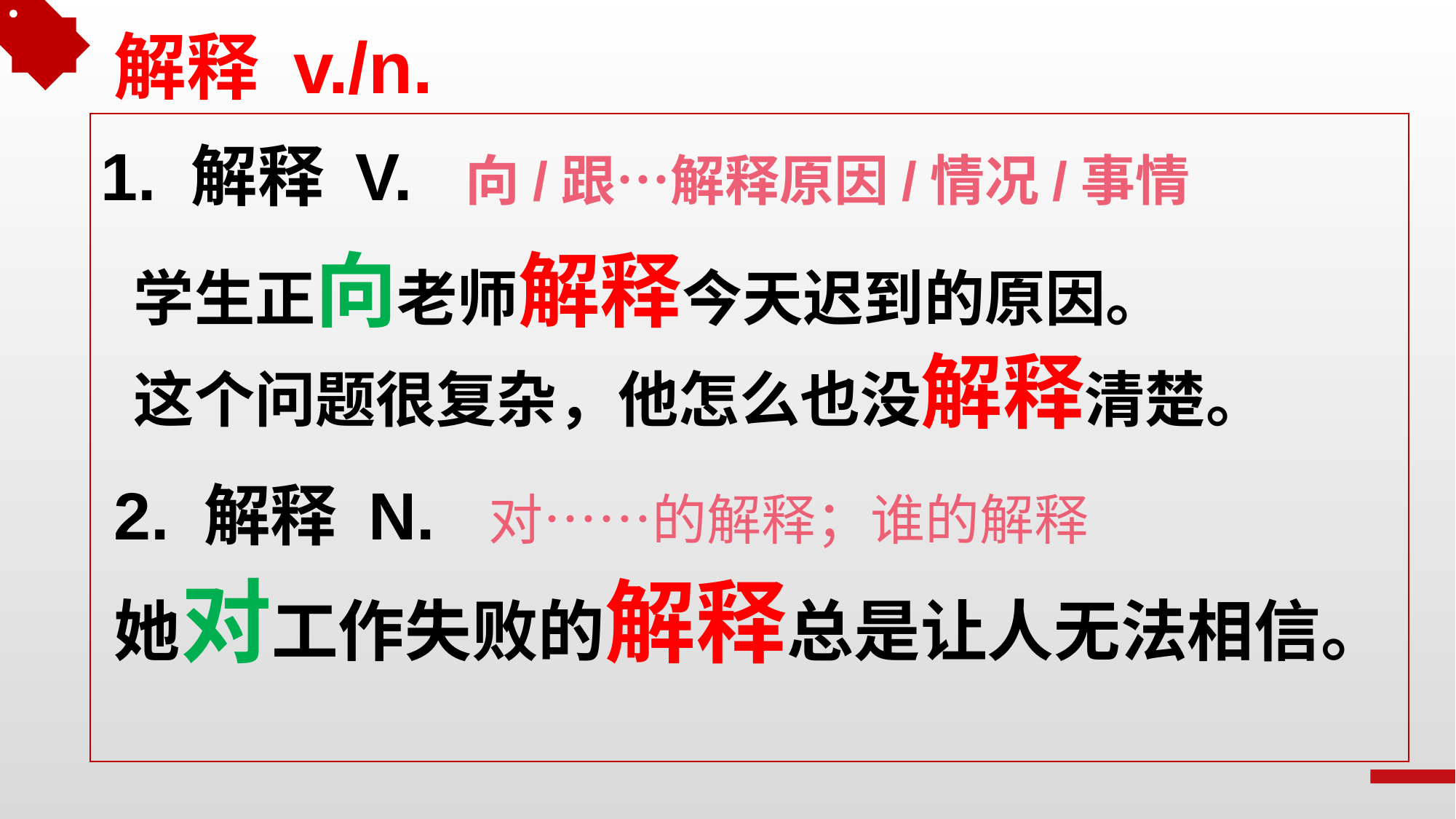

解释 v./n.

1. 解释 V.  向/跟…解释原因/情况/事情
学生正向老师解释今天迟到的原因。
这个问题很复杂，他怎么也没解释清楚。
2. 解释 N.  对……的解释；谁的解释
她对工作失败的解释总是让人无法相信。